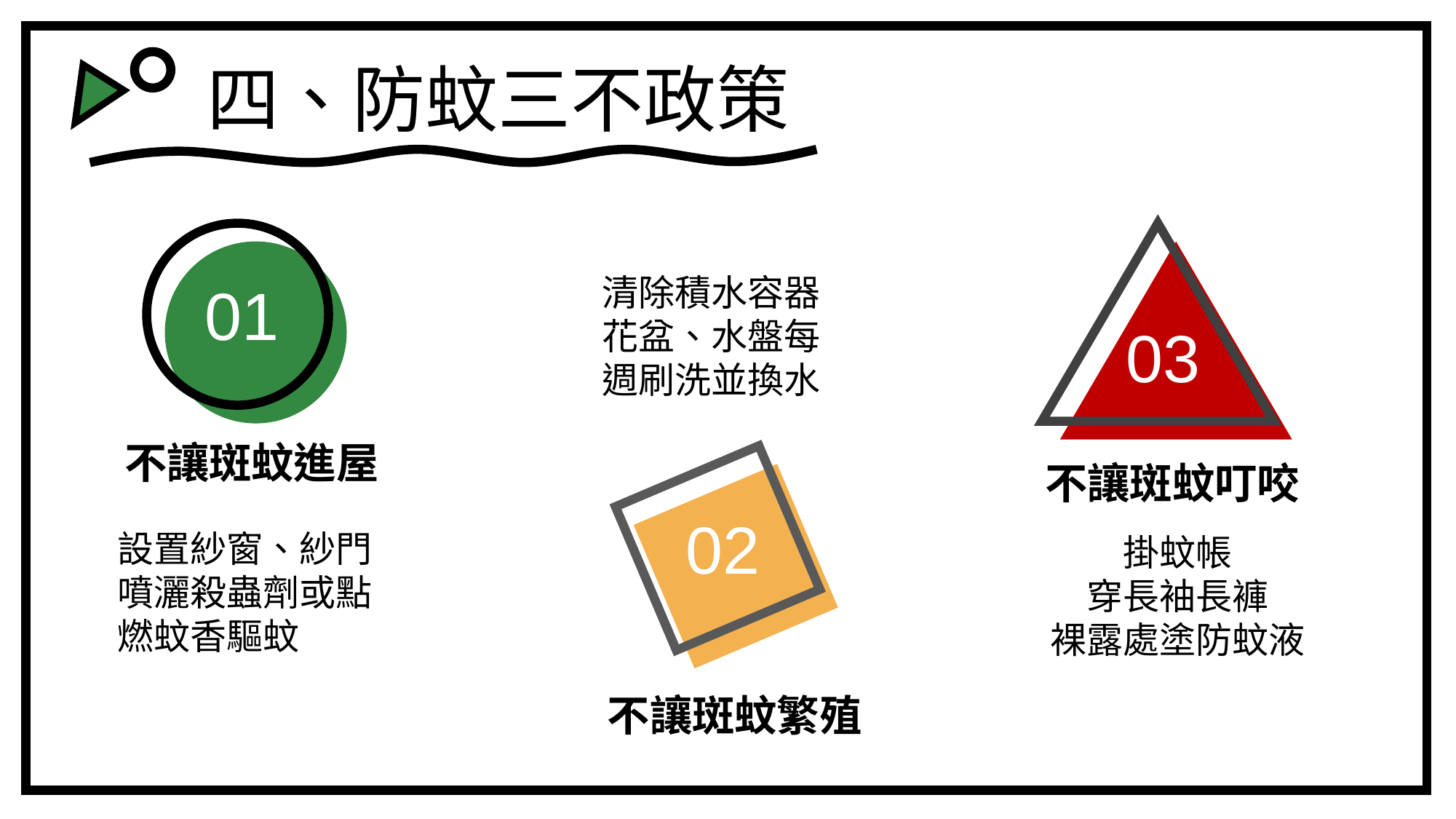

四、防蚊三不政策

清除積水容器
花盆、水盤每週刷洗並換水
01
03
不讓斑蚊進屋
不讓斑蚊叮咬

02
設置紗窗、紗門
噴灑殺蟲劑或點燃蚊香驅蚊
掛蚊帳
穿長袖長褲
裸露處塗防蚊液
不讓斑蚊繁殖